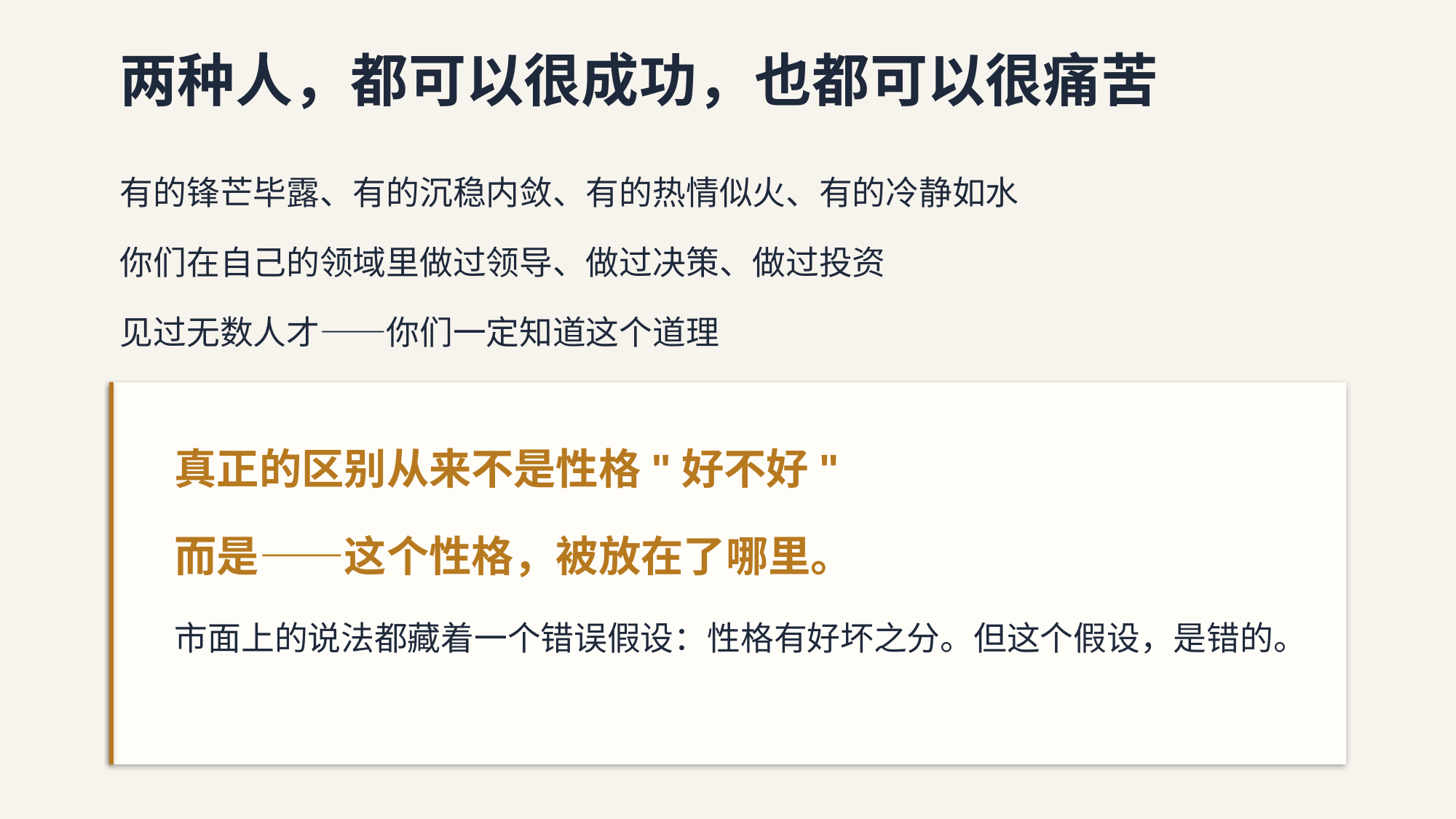

两种人，都可以很成功，也都可以很痛苦
有的锋芒毕露、有的沉稳内敛、有的热情似火、有的冷静如水
你们在自己的领域里做过领导、做过决策、做过投资
见过无数人才——你们一定知道这个道理

真正的区别从来不是性格"好不好"
而是——这个性格，被放在了哪里。
市面上的说法都藏着一个错误假设：性格有好坏之分。但这个假设，是错的。